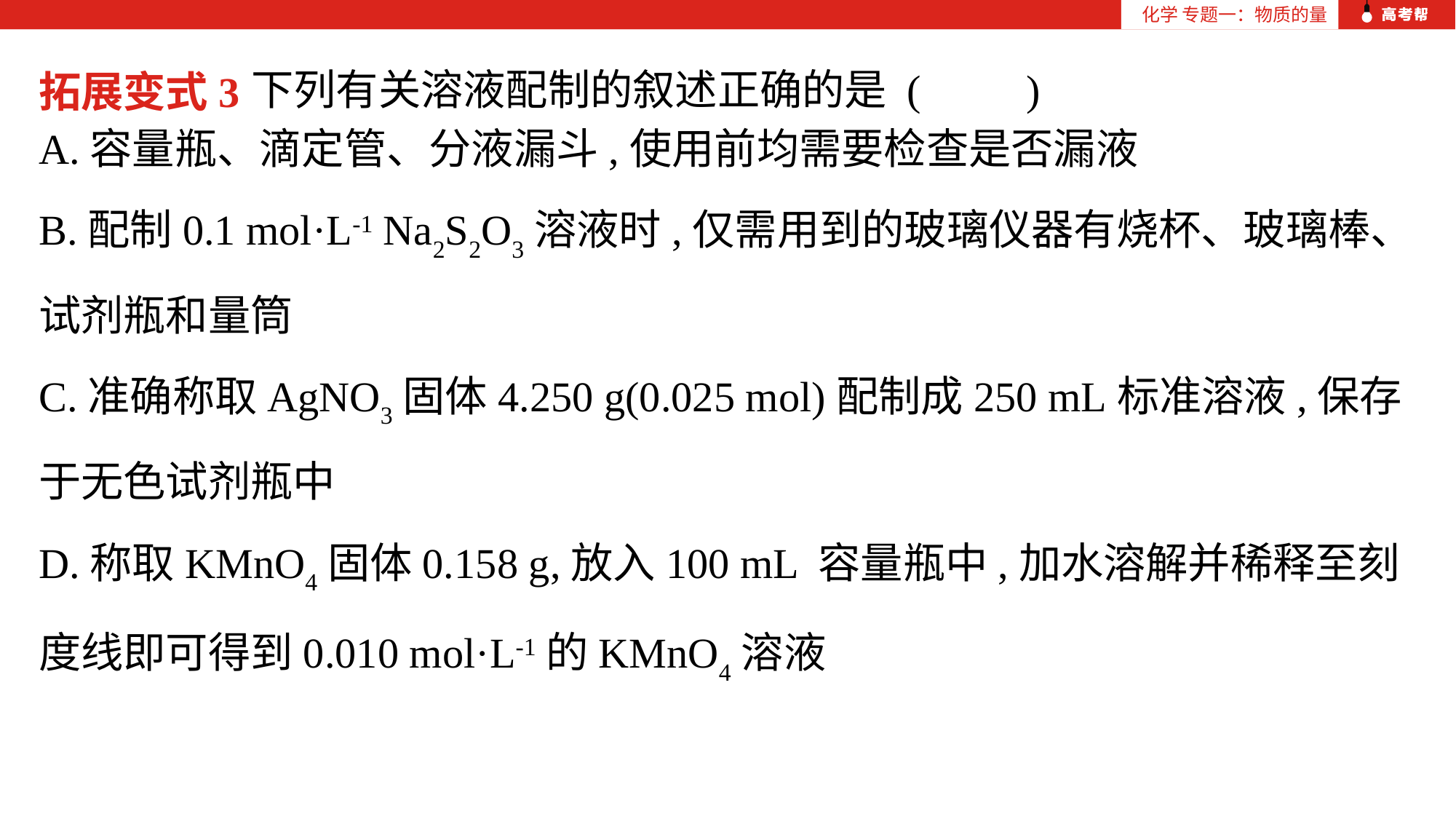

化学 专题一：物质的量

拓展变式3
下列有关溶液配制的叙述正确的是 (　　)
A.容量瓶、滴定管、分液漏斗,使用前均需要检查是否漏液
B.配制0.1 mol·L-1 Na2S2O3溶液时,仅需用到的玻璃仪器有烧杯、玻璃棒、试剂瓶和量筒
C.准确称取AgNO3固体4.250 g(0.025 mol)配制成250 mL标准溶液,保存于无色试剂瓶中
D.称取KMnO4固体0.158 g,放入100 mL 容量瓶中,加水溶解并稀释至刻度线即可得到0.010 mol·L-1的KMnO4溶液